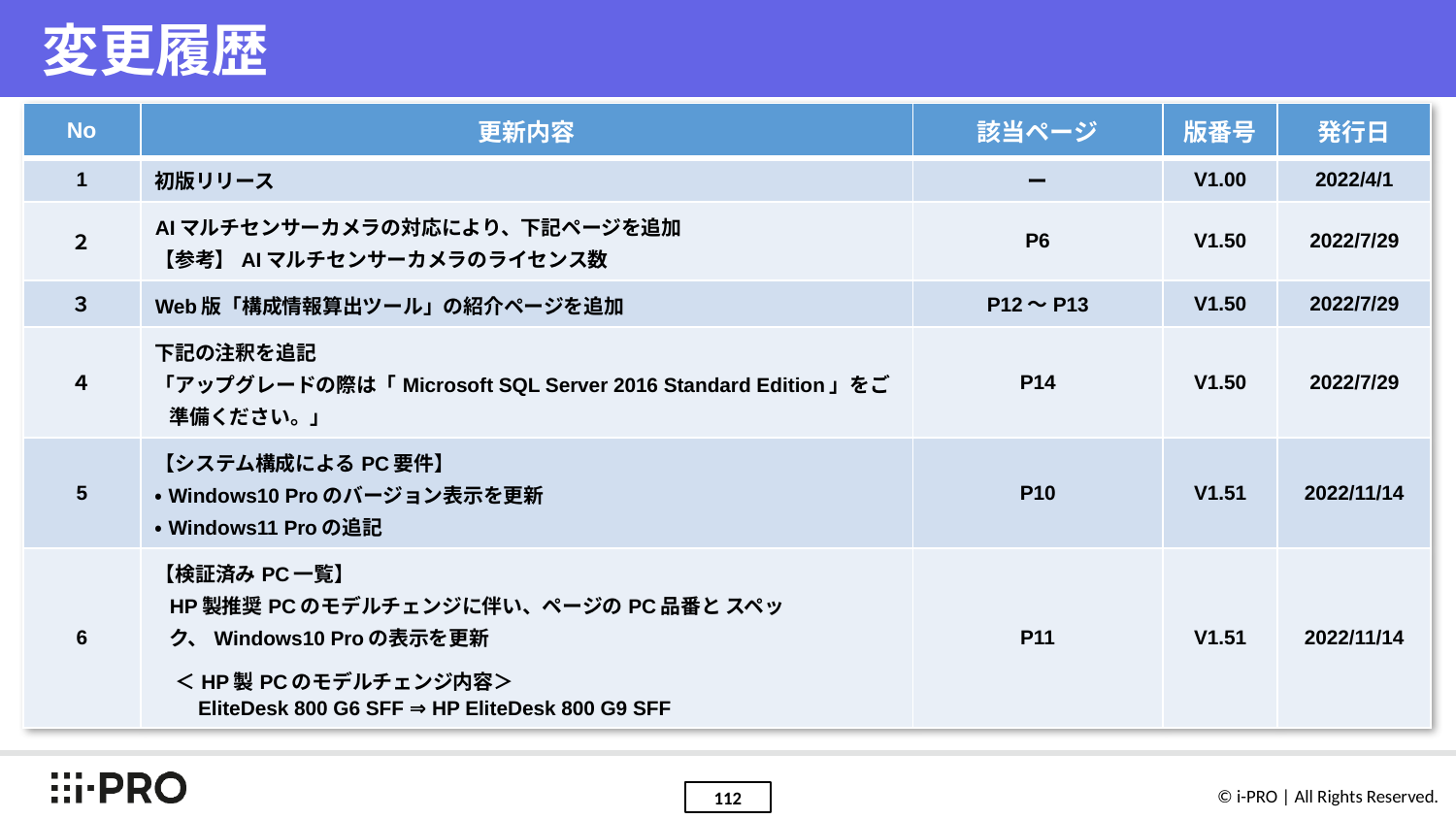

# 変更履歴
| No | 更新内容 | 該当ページ | 版番号 | 発行日 |
| --- | --- | --- | --- | --- |
| 1 | 初版リリース | ー | V1.00 | 2022/4/1 |
| ２ | AIマルチセンサーカメラの対応により、下記ページを追加 【参考】AIマルチセンサーカメラのライセンス数 | P6 | V1.50 | 2022/7/29 |
| ３ | Web版「構成情報算出ツール」の紹介ページを追加 | P12～P13 | V1.50 | 2022/7/29 |
| ４ | 下記の注釈を追記 「アップグレードの際は「Microsoft SQL Server 2016 Standard Edition」をご準備ください。」 | P14 | V1.50 | 2022/7/29 |
| 5 | 【システム構成によるPC要件】 ・Windows10 Proのバージョン表示を更新 ・Windows11 Proの追記 | P10 | V1.51 | 2022/11/14 |
| 6 | 【検証済みPC一覧】 HP製推奨PCのモデルチェンジに伴い、ページのPC品番と スペック、Windows10 Proの表示を更新 　＜HP製PCのモデルチェンジ内容＞ EliteDesk 800 G6 SFF ⇒ HP EliteDesk 800 G9 SFF | P11 | V1.51 | 2022/11/14 |